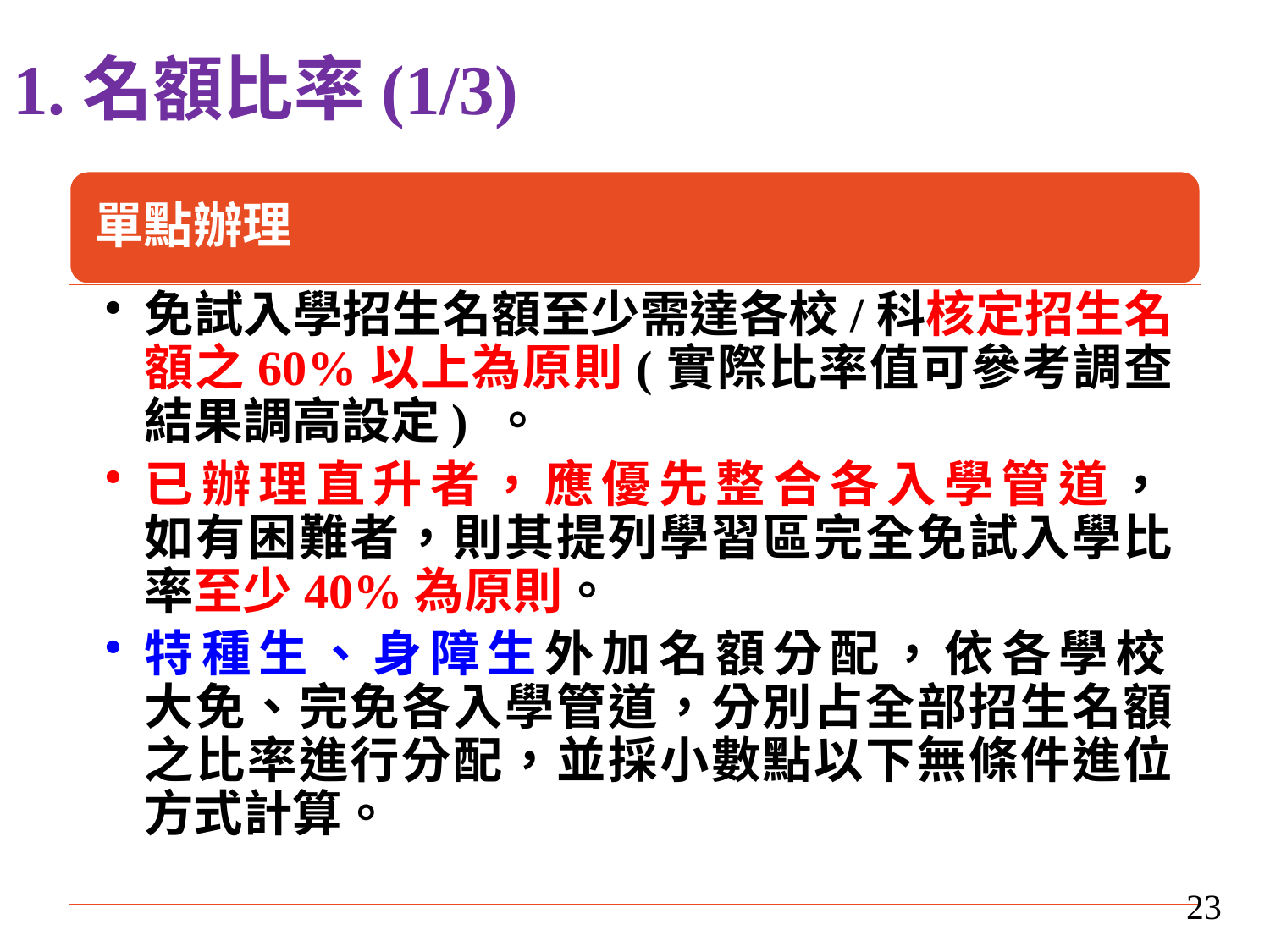

# 1.名額比率(1/3)
單點辦理
免試入學招生名額至少需達各校/科核定招生名額之60%以上為原則(實際比率值可參考調查結果調高設定) 。
已辦理直升者，應優先整合各入學管道，
如有困難者，則其提列學習區完全免試入學比率至少40%為原則。
特種生、身障生外加名額分配，依各學校
大免、完免各入學管道，分別占全部招生名額之比率進行分配，並採小數點以下無條件進位方式計算。
23